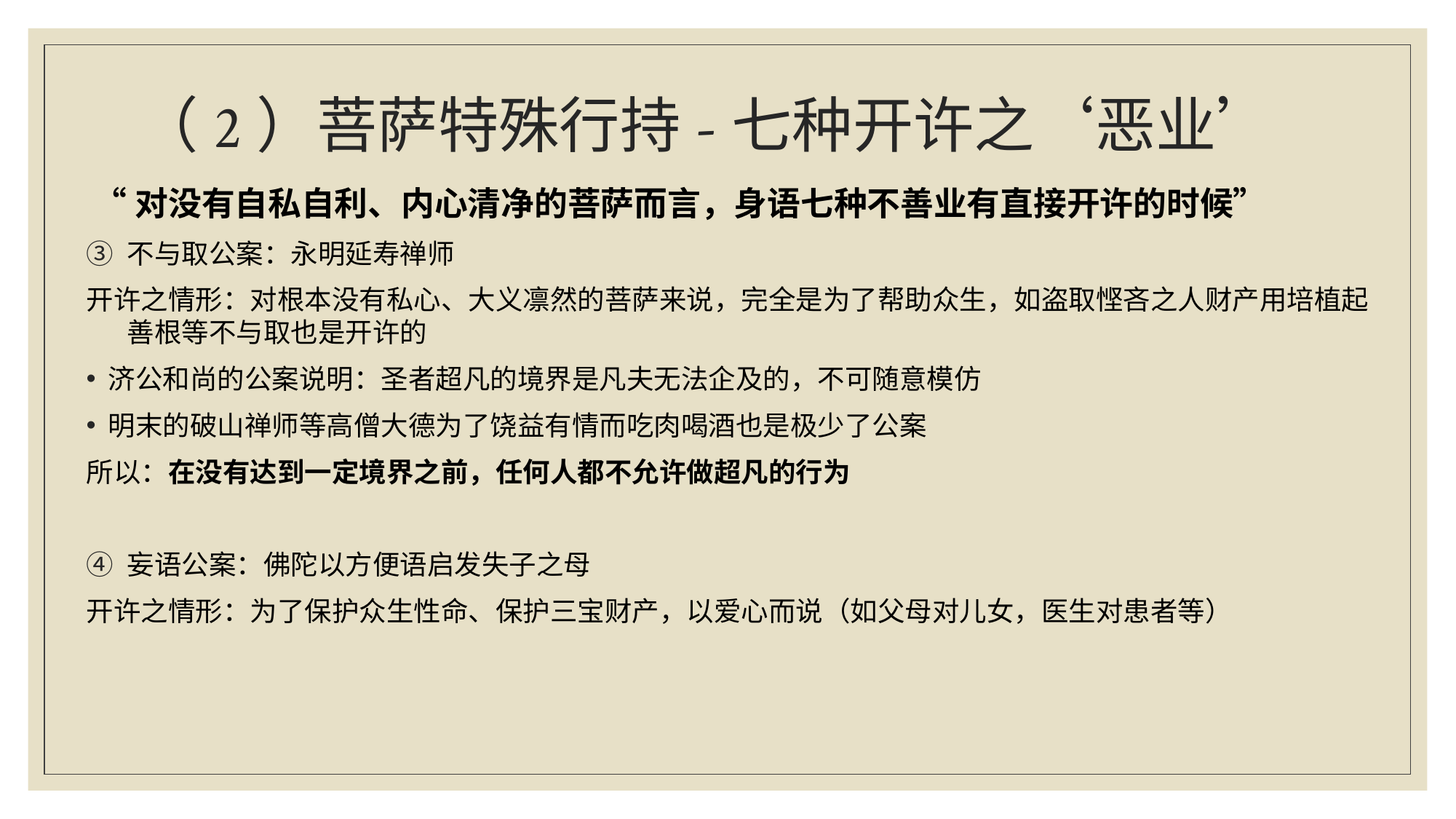

# （2）菩萨特殊行持-七种开许之‘恶业’
 “对没有自私自利、内心清净的菩萨而言，身语七种不善业有直接开许的时候”
不与取公案：永明延寿禅师
开许之情形：对根本没有私心、大义凛然的菩萨来说，完全是为了帮助众生，如盗取悭吝之人财产用培植起善根等不与取也是开许的
济公和尚的公案说明：圣者超凡的境界是凡夫无法企及的，不可随意模仿
明末的破山禅师等高僧大德为了饶益有情而吃肉喝酒也是极少了公案
所以：在没有达到一定境界之前，任何人都不允许做超凡的行为

妄语公案：佛陀以方便语启发失子之母
开许之情形：为了保护众生性命、保护三宝财产，以爱心而说（如父母对儿女，医生对患者等）